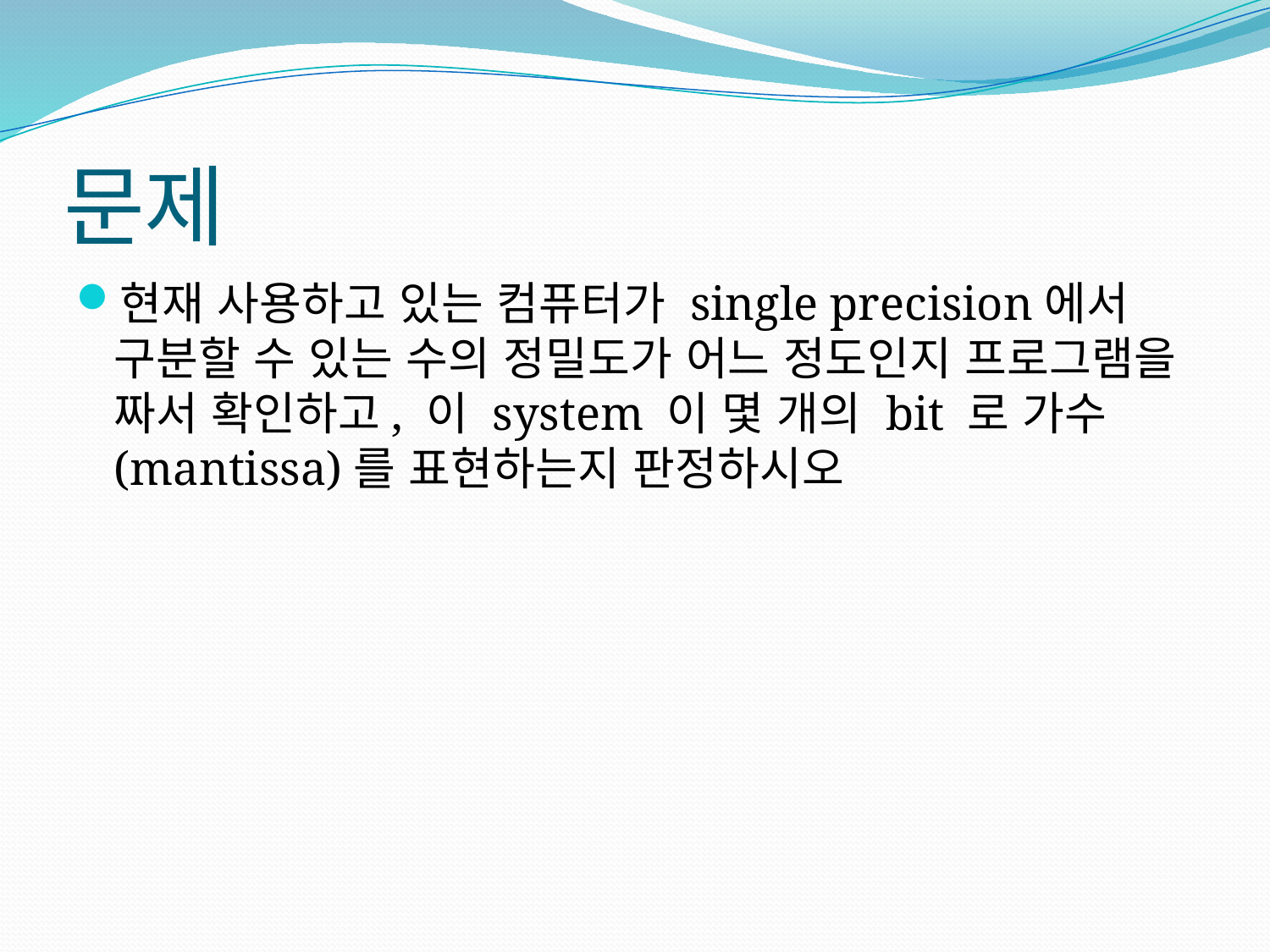

# 문제
현재 사용하고 있는 컴퓨터가 single precision에서 구분할 수 있는 수의 정밀도가 어느 정도인지 프로그램을 짜서 확인하고, 이 system 이 몇 개의 bit 로 가수(mantissa)를 표현하는지 판정하시오